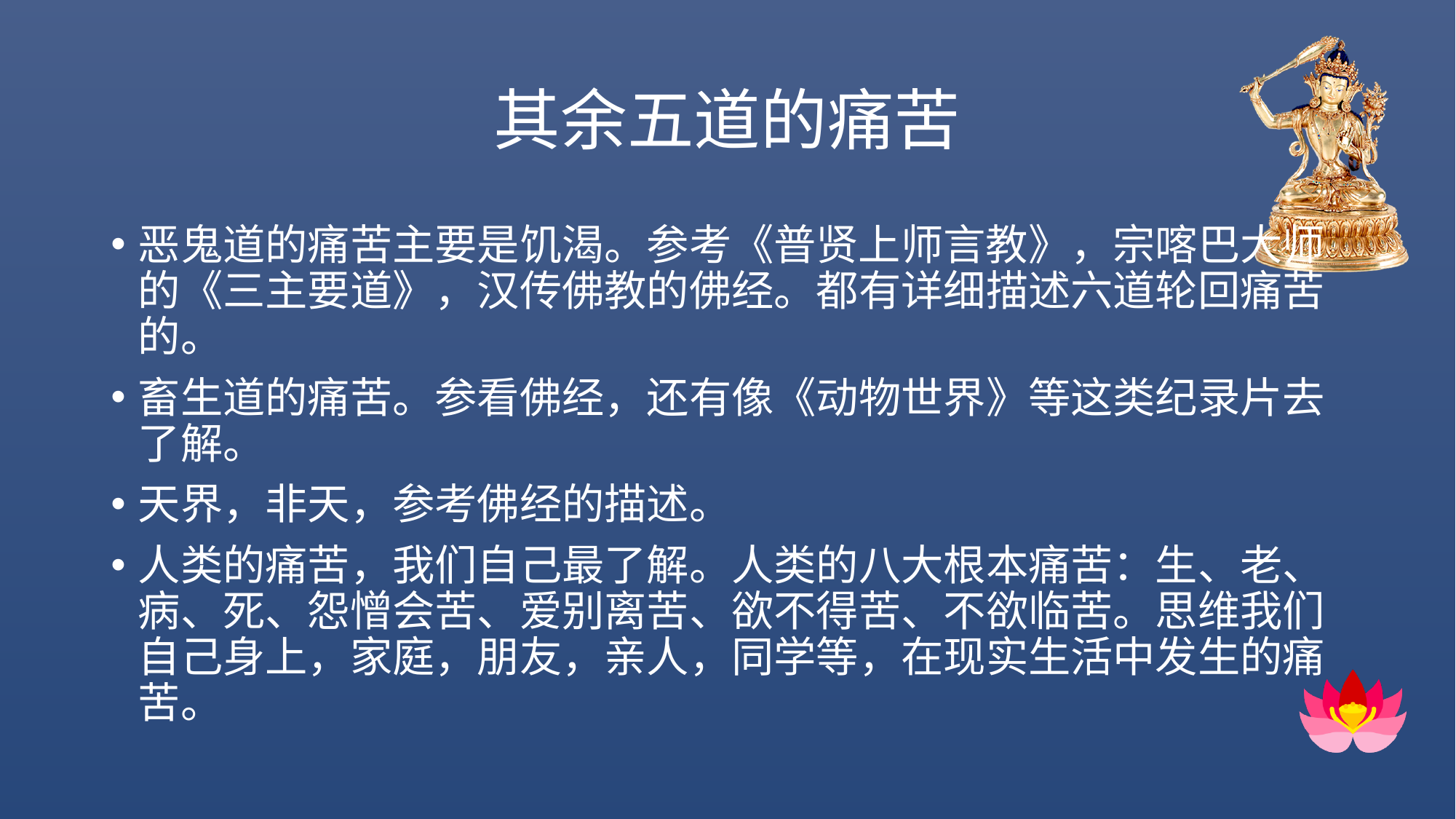

# 其余五道的痛苦
恶鬼道的痛苦主要是饥渴。参考《普贤上师言教》，宗喀巴大师的《三主要道》，汉传佛教的佛经。都有详细描述六道轮回痛苦的。
畜生道的痛苦。参看佛经，还有像《动物世界》等这类纪录片去了解。
天界，非天，参考佛经的描述。
人类的痛苦，我们自己最了解。人类的八大根本痛苦：生、老、病、死、怨憎会苦、爱别离苦、欲不得苦、不欲临苦。思维我们自己身上，家庭，朋友，亲人，同学等，在现实生活中发生的痛苦。